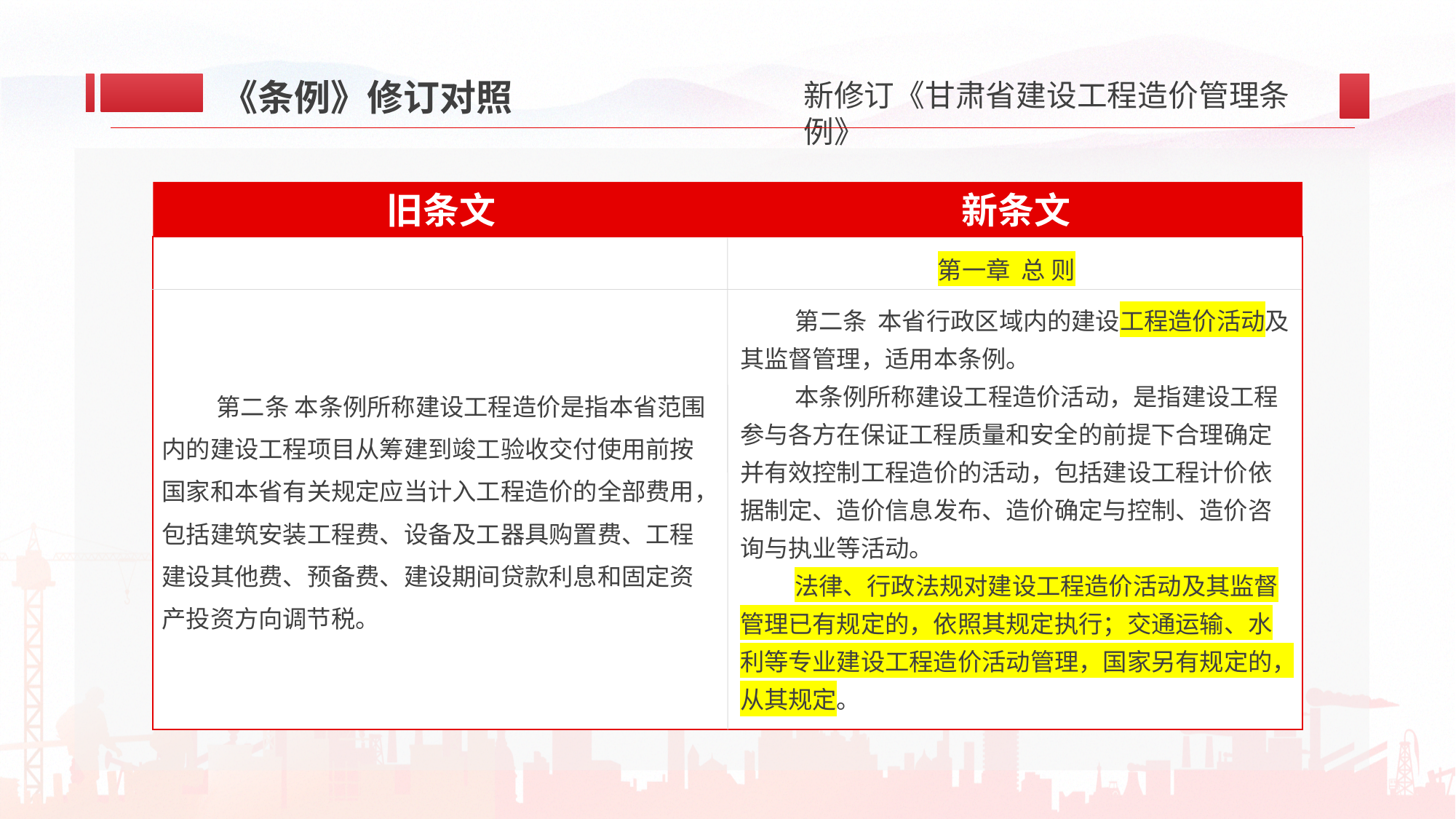

《条例》修订对照
新条文
旧条文

第二条  本省行政区域内的建设工程造价活动及其监督管理，适用本条例。
本条例所称建设工程造价活动，是指建设工程参与各方在保证工程质量和安全的前提下合理确定并有效控制工程造价的活动，包括建设工程计价依据制定、造价信息发布、造价确定与控制、造价咨询与执业等活动。
法律、行政法规对建设工程造价活动及其监督管理已有规定的，依照其规定执行；交通运输、水利等专业建设工程造价活动管理，国家另有规定的，从其规定。
第一章  总 则
第二条 本条例所称建设工程造价是指本省范围内的建设工程项目从筹建到竣工验收交付使用前按国家和本省有关规定应当计入工程造价的全部费用，包括建筑安装工程费、设备及工器具购置费、工程建设其他费、预备费、建设期间贷款利息和固定资产投资方向调节税。